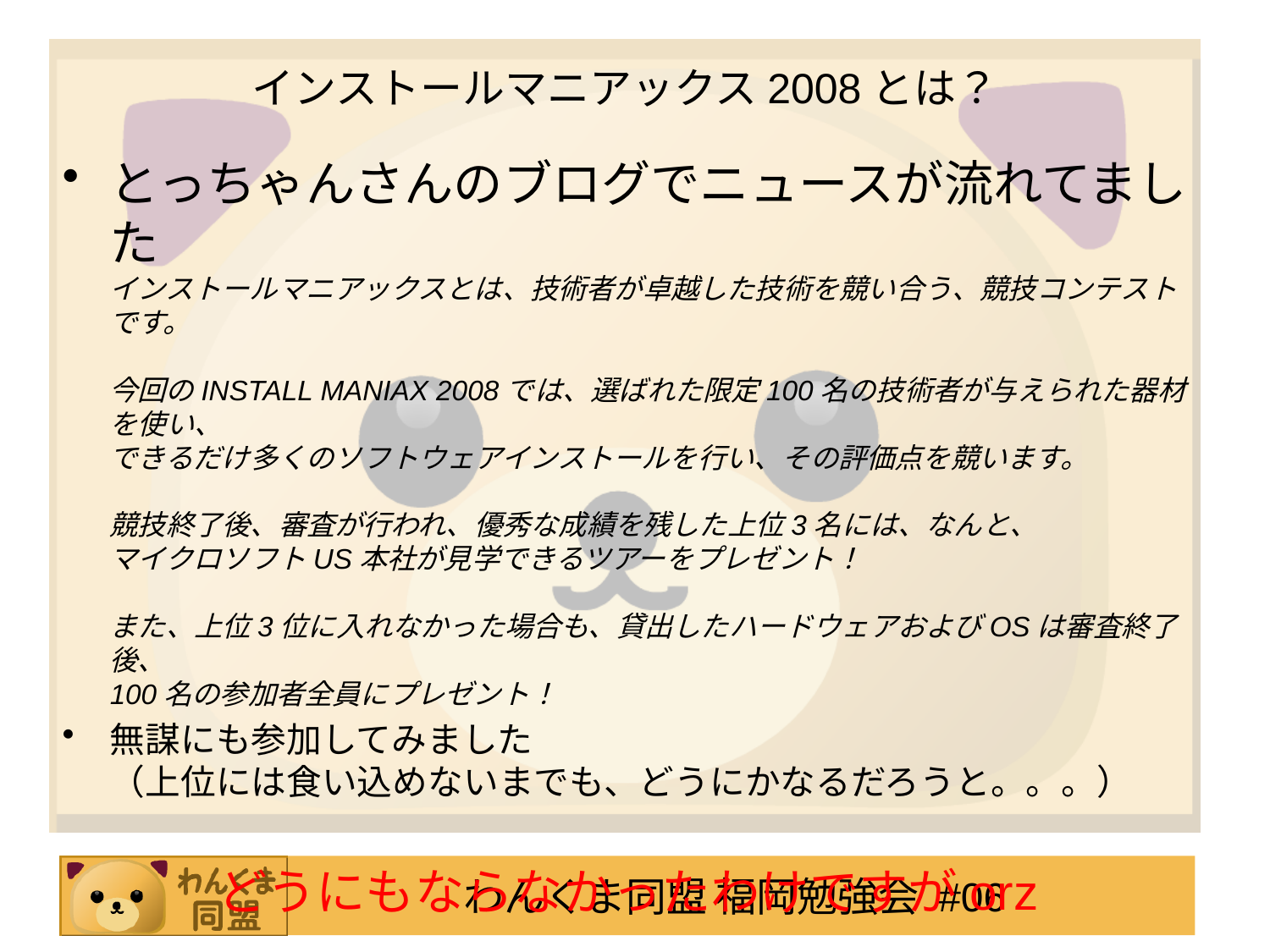

# インストールマニアックス2008とは？
とっちゃんさんのブログでニュースが流れてました
インストールマニアックスとは、技術者が卓越した技術を競い合う、競技コンテストです。
今回のINSTALL MANIAX 2008では、選ばれた限定100名の技術者が与えられた器材を使い、
できるだけ多くのソフトウェアインストールを行い、その評価点を競います。
競技終了後、審査が行われ、優秀な成績を残した上位3名には、なんと、
マイクロソフトUS本社が見学できるツアーをプレゼント！
また、上位3位に入れなかった場合も、貸出したハードウェアおよびOSは審査終了後、
100名の参加者全員にプレゼント！
無謀にも参加してみました
（上位には食い込めないまでも、どうにかなるだろうと。。。）

どうにもならなかったわけですがorz